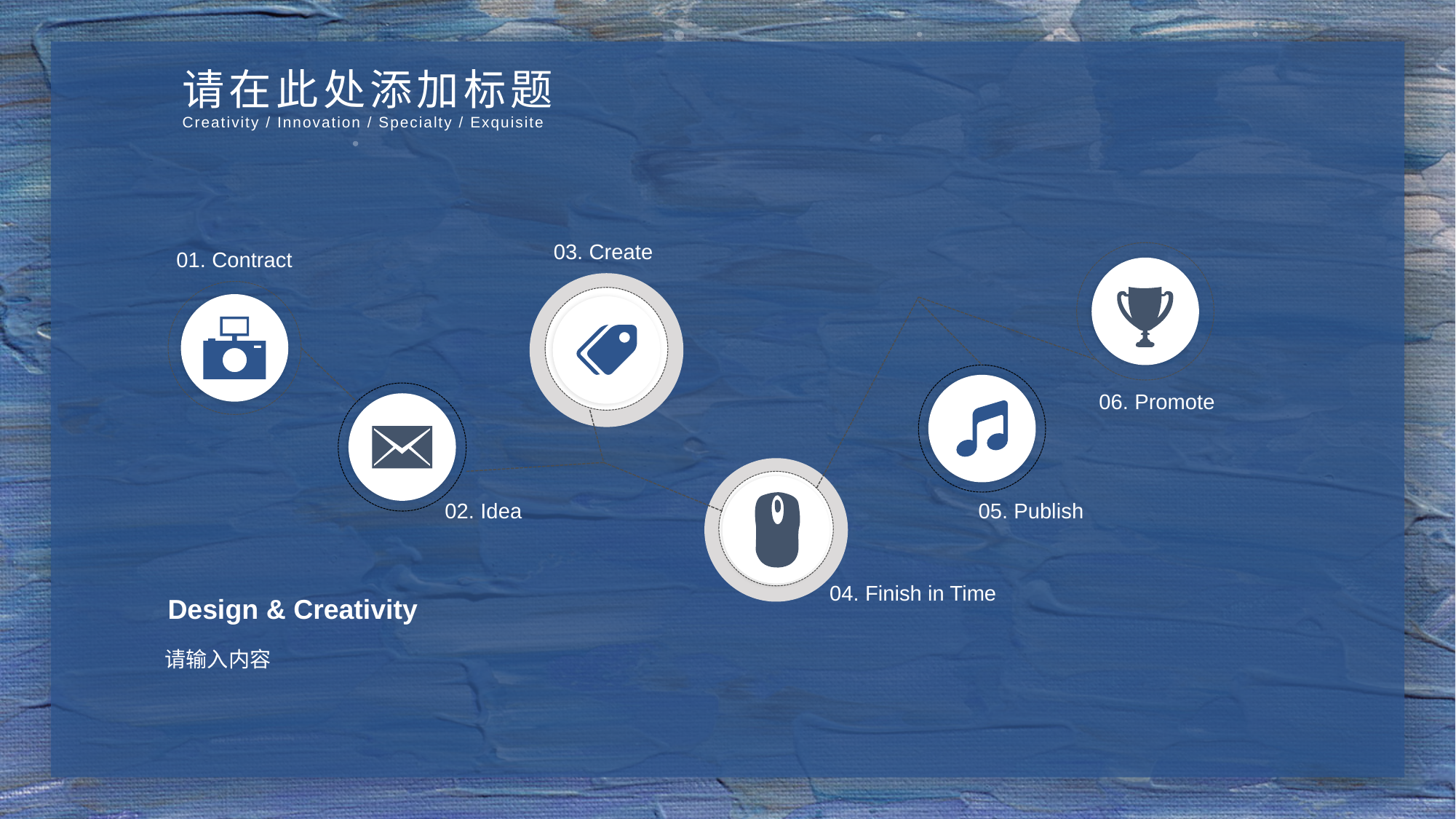

请在此处添加标题
Creativity / Innovation / Specialty / Exquisite
03. Create
01. Contract

06. Promote

05. Publish
02. Idea
04. Finish in Time
Design & Creativity
请输入内容